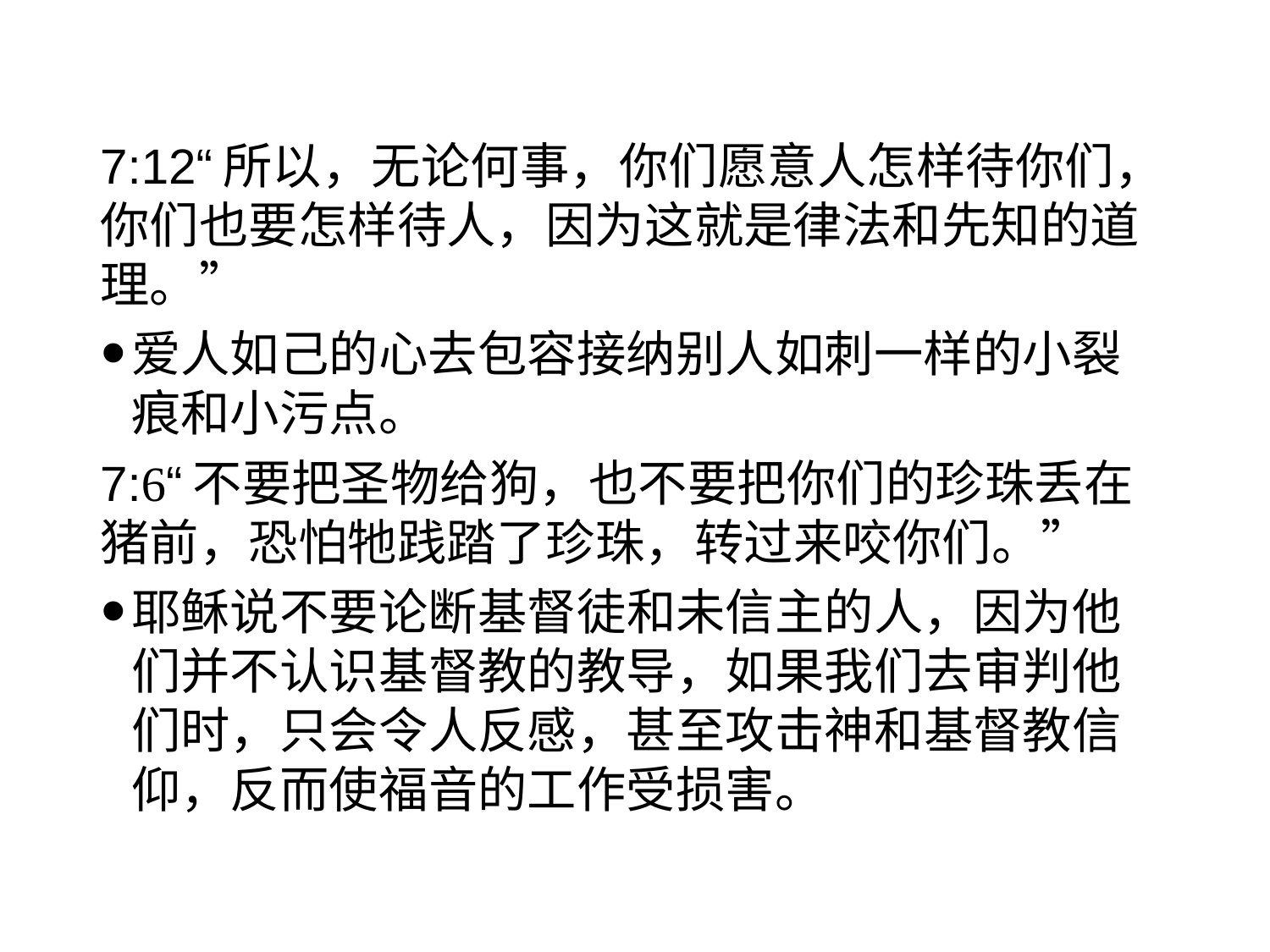

7:12“所以，无论何事，你们愿意人怎样待你们，你们也要怎样待人，因为这就是律法和先知的道理。”
爱人如己的心去包容接纳别人如刺一样的小裂痕和小污点。
7:6“不要把圣物给狗，也不要把你们的珍珠丢在猪前，恐怕牠践踏了珍珠，转过来咬你们。”
耶稣说不要论断基督徒和未信主的人，因为他们并不认识基督教的教导，如果我们去审判他们时，只会令人反感，甚至攻击神和基督教信仰，反而使福音的工作受损害。